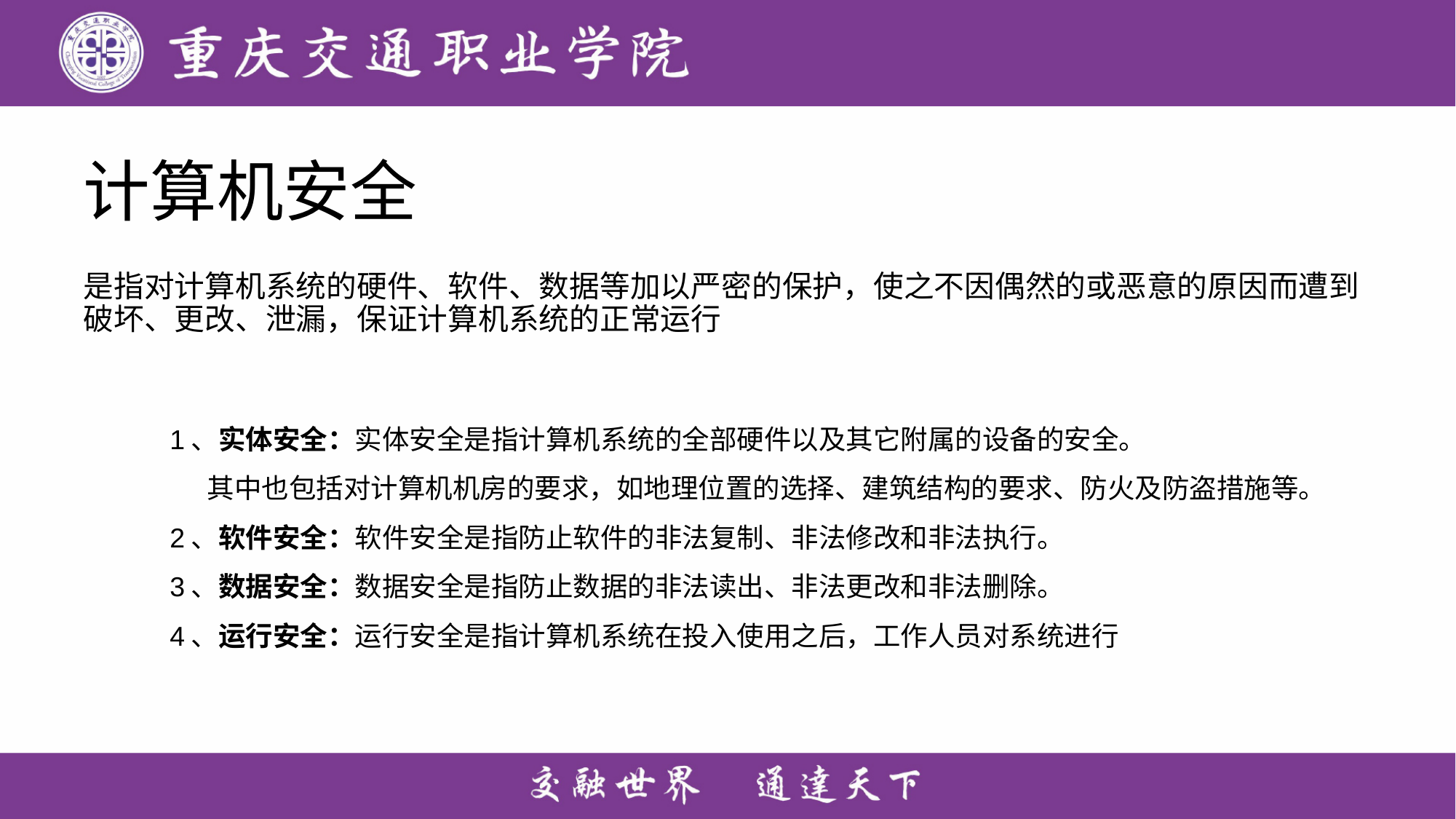

# 计算机安全
是指对计算机系统的硬件、软件、数据等加以严密的保护，使之不因偶然的或恶意的原因而遭到破坏、更改、泄漏，保证计算机系统的正常运行
1、实体安全：实体安全是指计算机系统的全部硬件以及其它附属的设备的安全。
     其中也包括对计算机机房的要求，如地理位置的选择、建筑结构的要求、防火及防盗措施等。
2、软件安全：软件安全是指防止软件的非法复制、非法修改和非法执行。
3、数据安全：数据安全是指防止数据的非法读出、非法更改和非法删除。
4、运行安全：运行安全是指计算机系统在投入使用之后，工作人员对系统进行